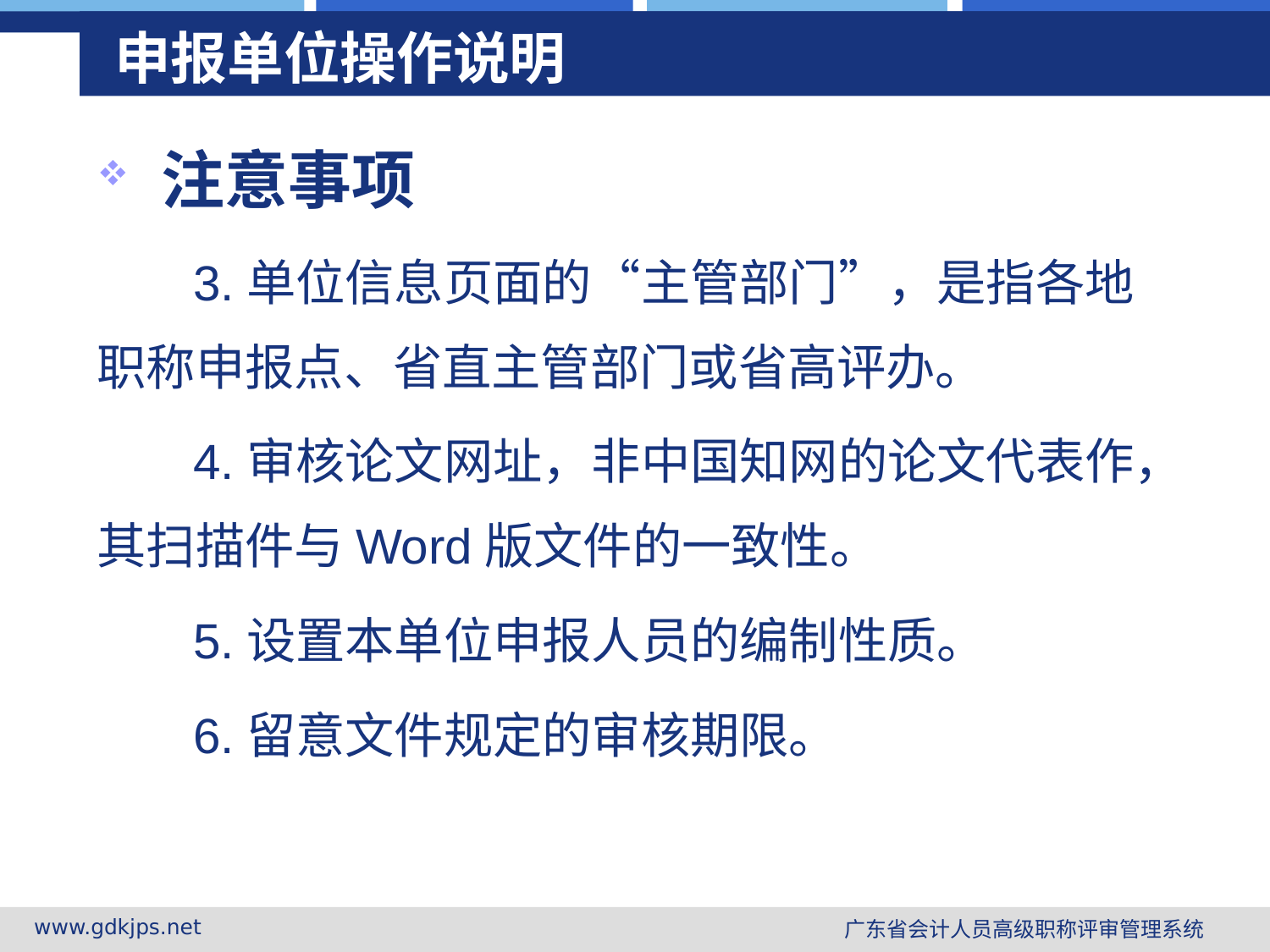

# 申报单位操作说明
 注意事项
       3.单位信息页面的“主管部门”，是指各地职称申报点、省直主管部门或省高评办。
       4.审核论文网址，非中国知网的论文代表作，其扫描件与Word版文件的一致性。
       5.设置本单位申报人员的编制性质。
       6.留意文件规定的审核期限。
www.gdkjps.net
广东省会计人员高级职称评审管理系统